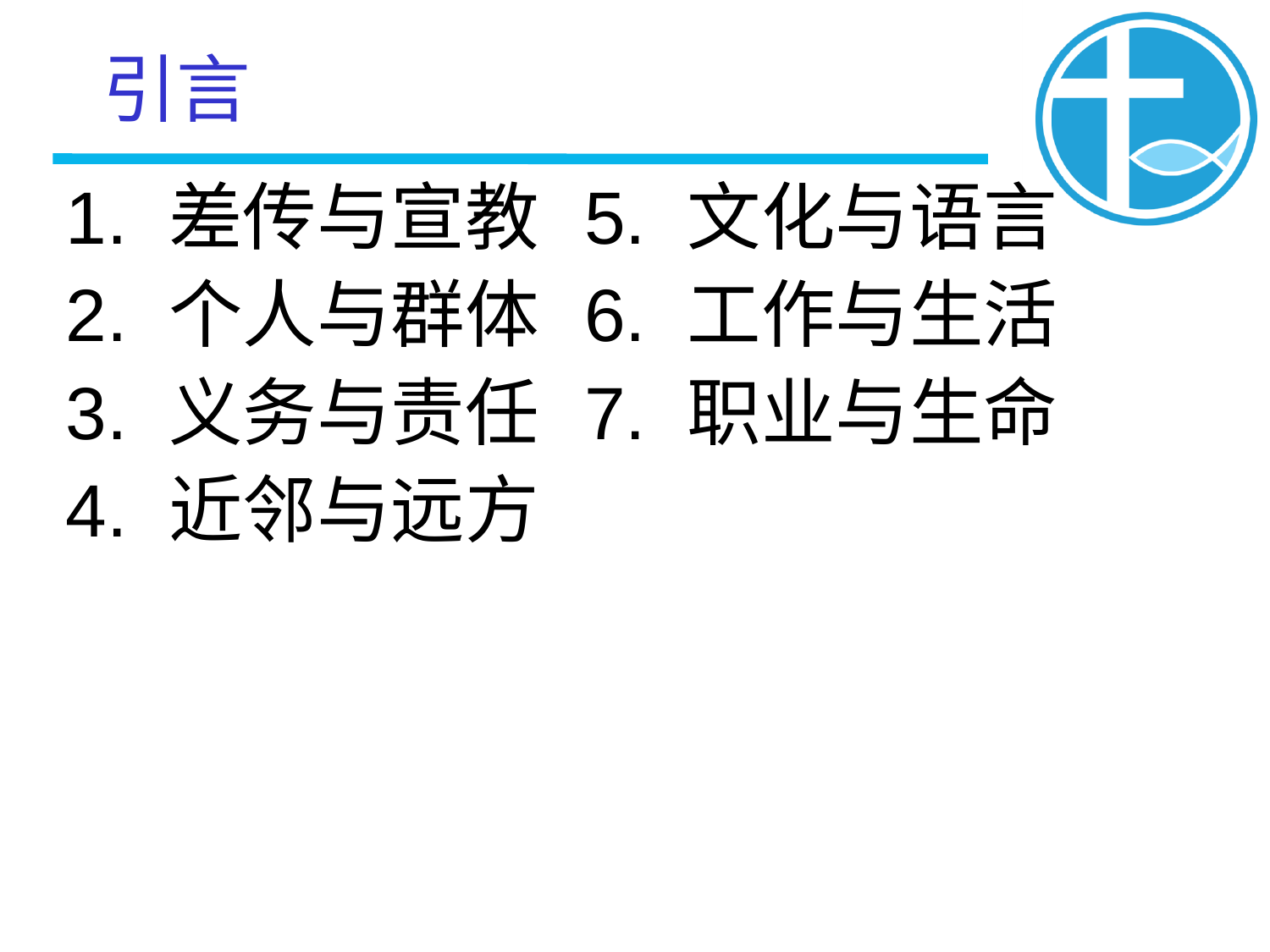

# 引言
差传与宣教
个人与群体
义务与责任
近邻与远方
文化与语言
工作与生活
职业与生命